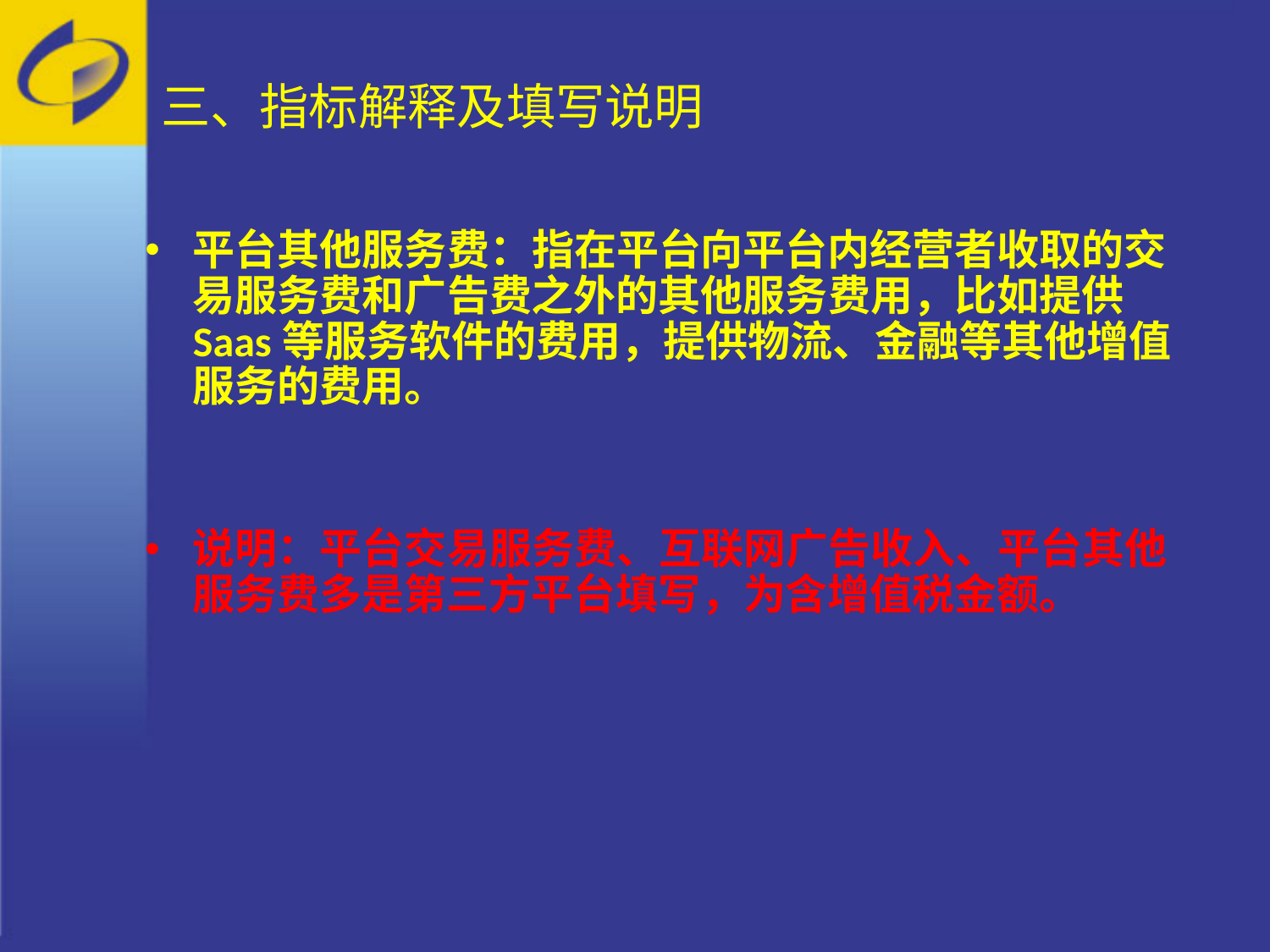

三、指标解释及填写说明
平台其他服务费：指在平台向平台内经营者收取的交易服务费和广告费之外的其他服务费用，比如提供Saas等服务软件的费用，提供物流、金融等其他增值服务的费用。

说明：平台交易服务费、互联网广告收入、平台其他服务费多是第三方平台填写，为含增值税金额。